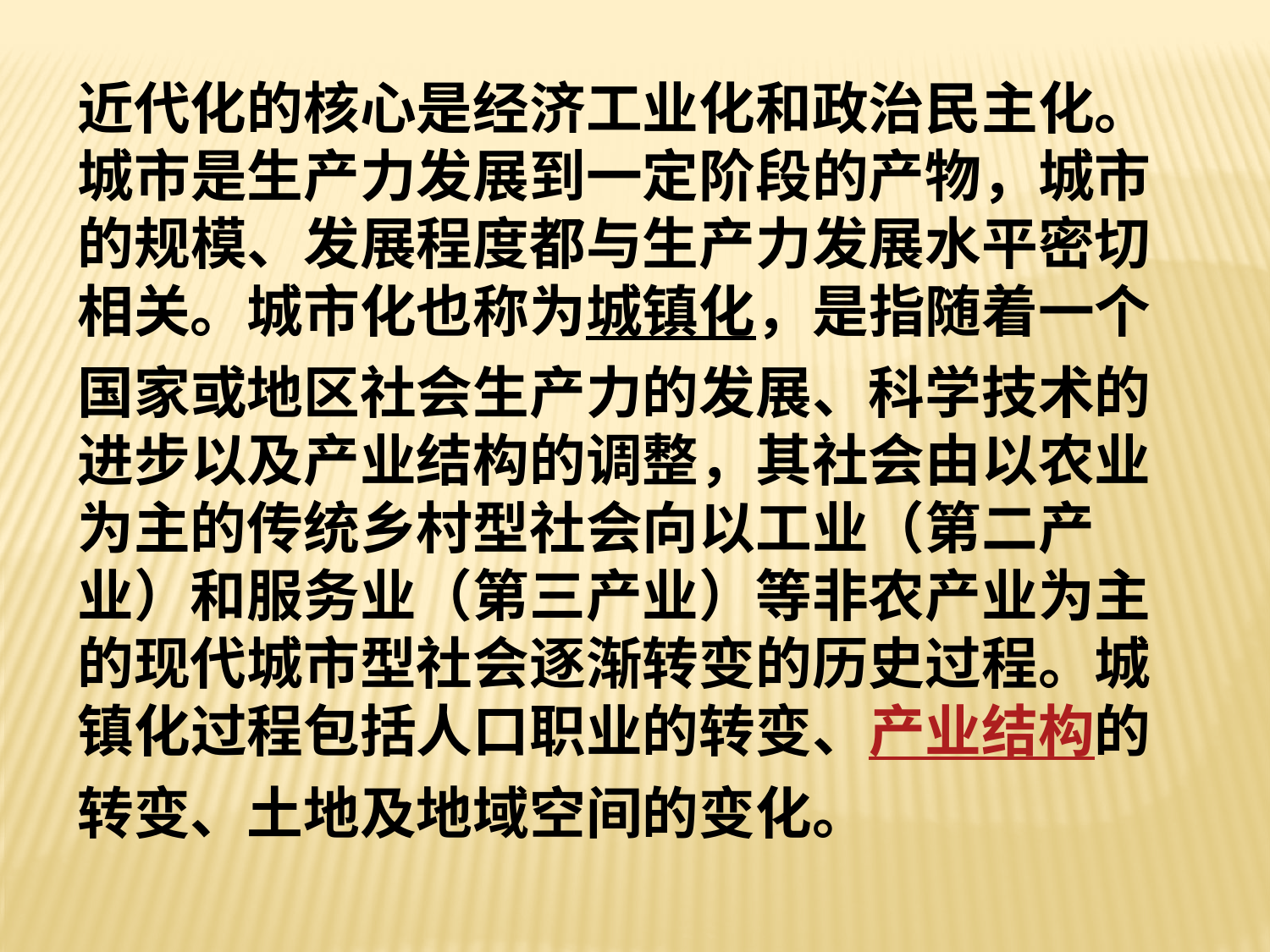

近代化的核心是经济工业化和政治民主化。城市是生产力发展到一定阶段的产物，城市的规模、发展程度都与生产力发展水平密切相关。城市化也称为城镇化，是指随着一个国家或地区社会生产力的发展、科学技术的进步以及产业结构的调整，其社会由以农业为主的传统乡村型社会向以工业（第二产业）和服务业（第三产业）等非农产业为主的现代城市型社会逐渐转变的历史过程。城镇化过程包括人口职业的转变、产业结构的转变、土地及地域空间的变化。